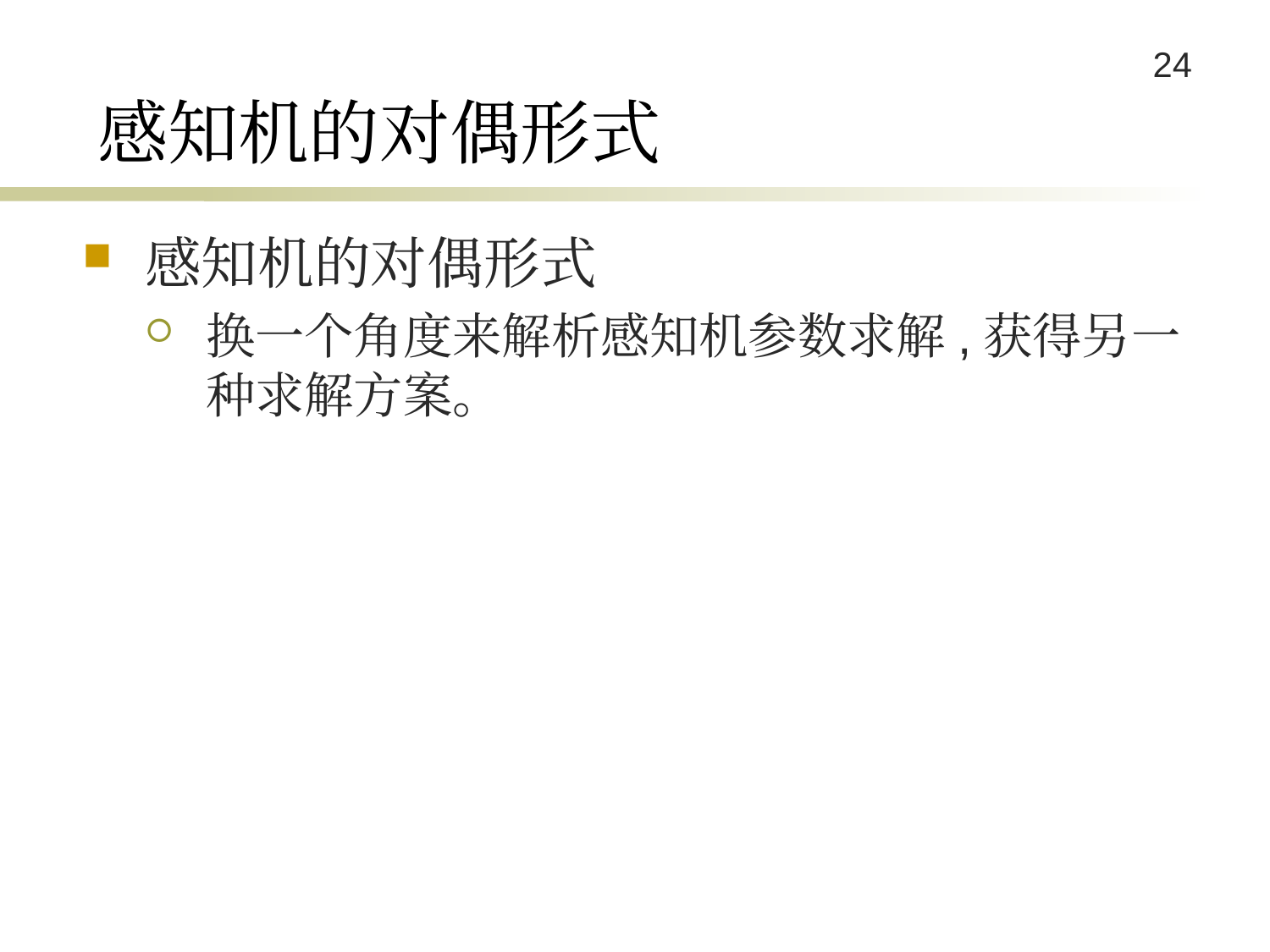

# 感知机的对偶形式
感知机的对偶形式
换一个角度来解析感知机参数求解,获得另一种求解方案。